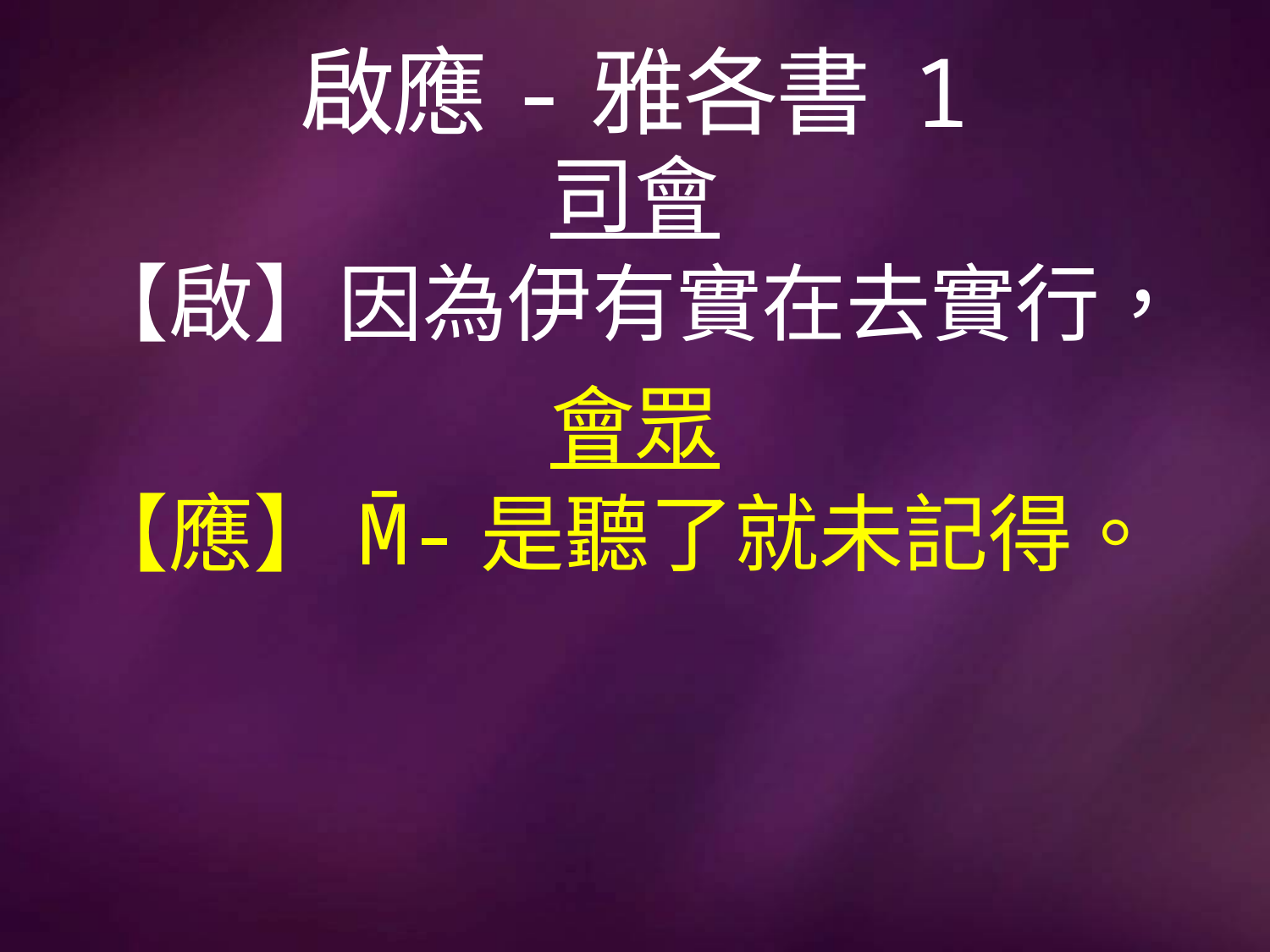

# 啟應-雅各書 1
司會
【啟】因為伊有實在去實行，

會眾
【應】M̄-是聽了就未記得。